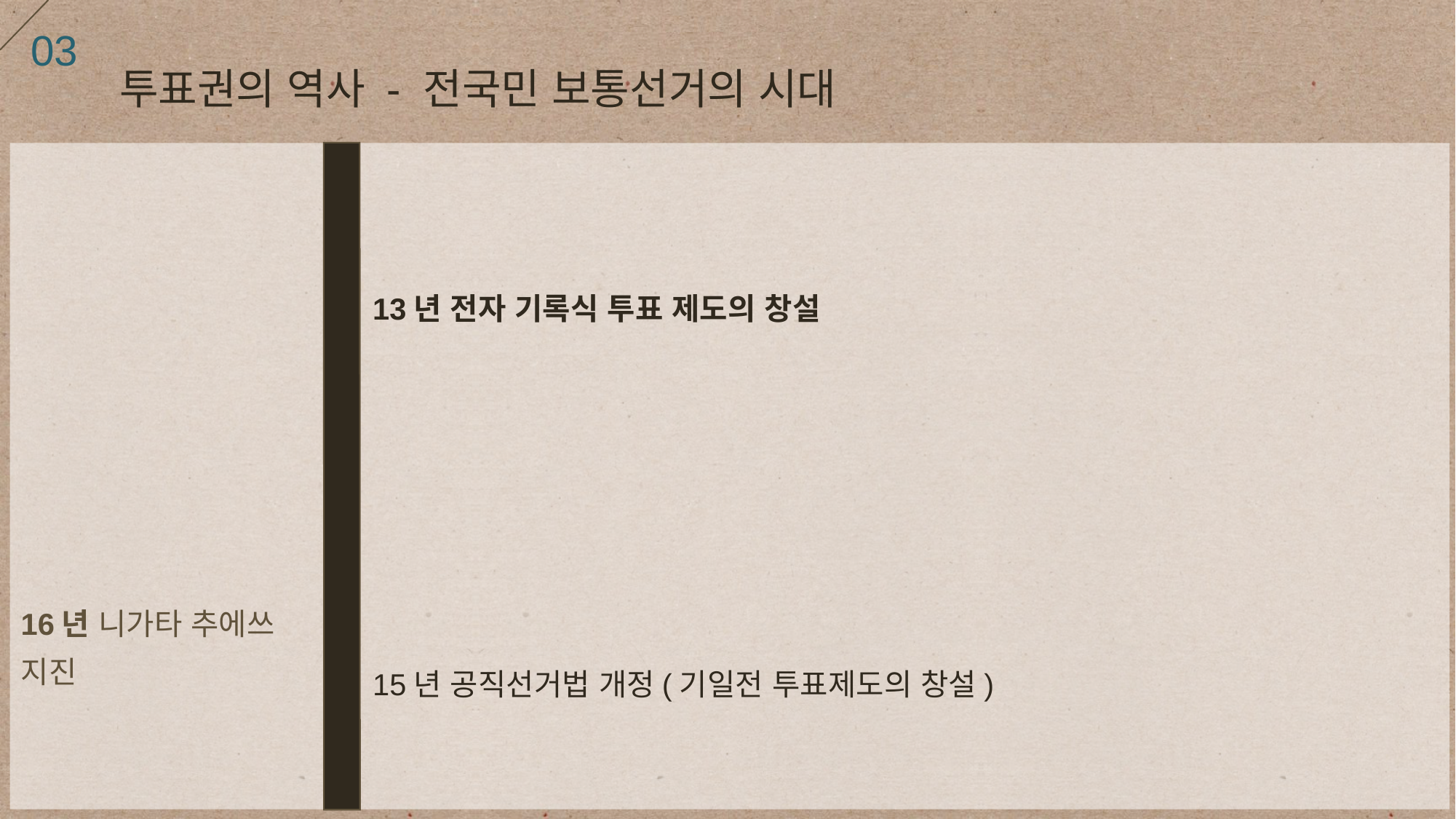

03
투표권의 역사 - 전국민 보통선거의 시대

13년 전자 기록식 투표 제도의 창설

15년 공직선거법 개정(기일전 투표제도의 창설)

16년 니가타 추에쓰
지진